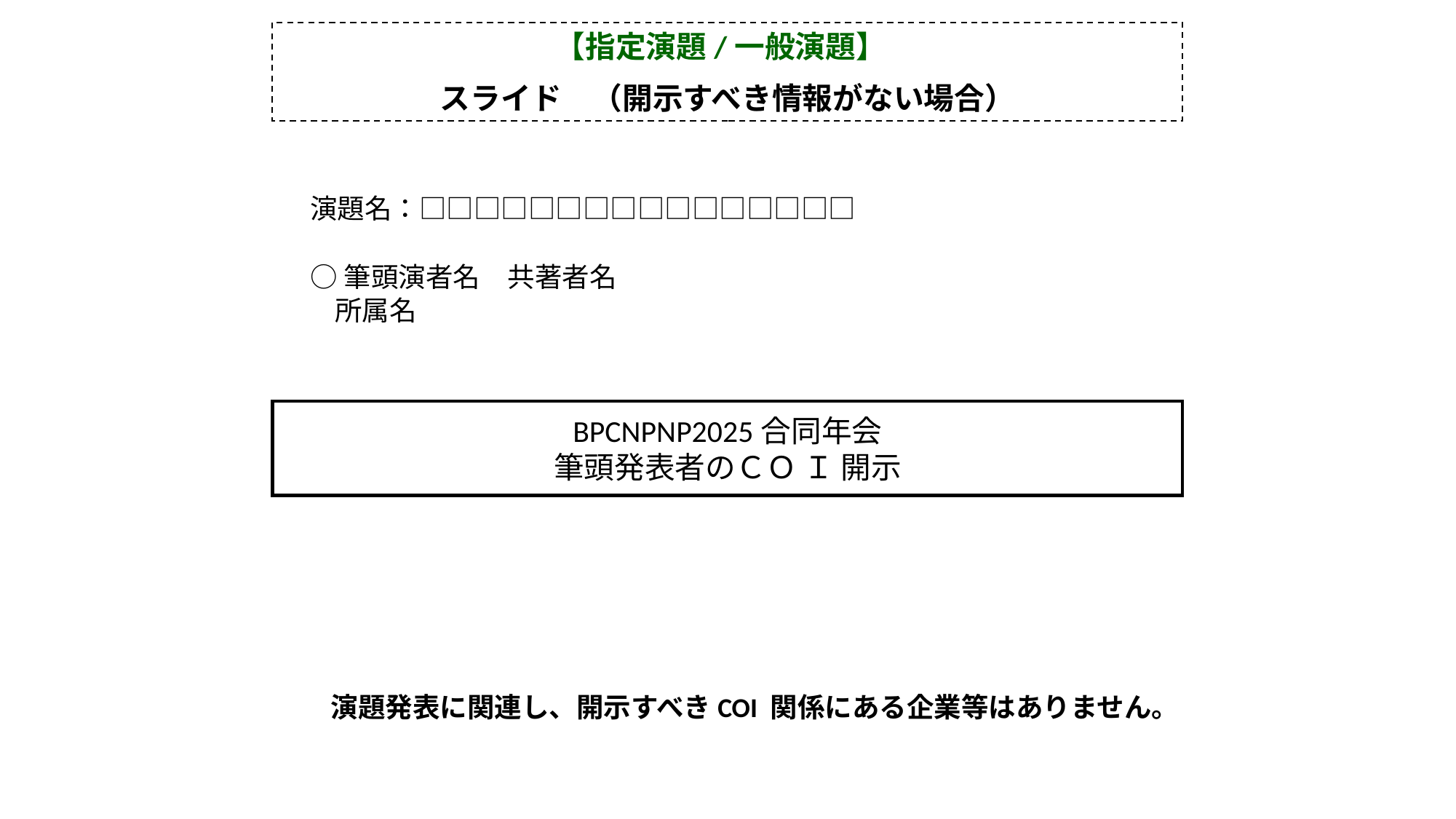

【指定演題/一般演題】
スライド　（開示すべき情報がない場合）
演題名：□□□□□□□□□□□□□□□□

○筆頭演者名　共著者名
   所属名

BPCNPNP2025合同年会
筆頭発表者のＣＯ Ｉ 開示
　演題発表に関連し、開示すべきCOI 関係にある企業等はありません。